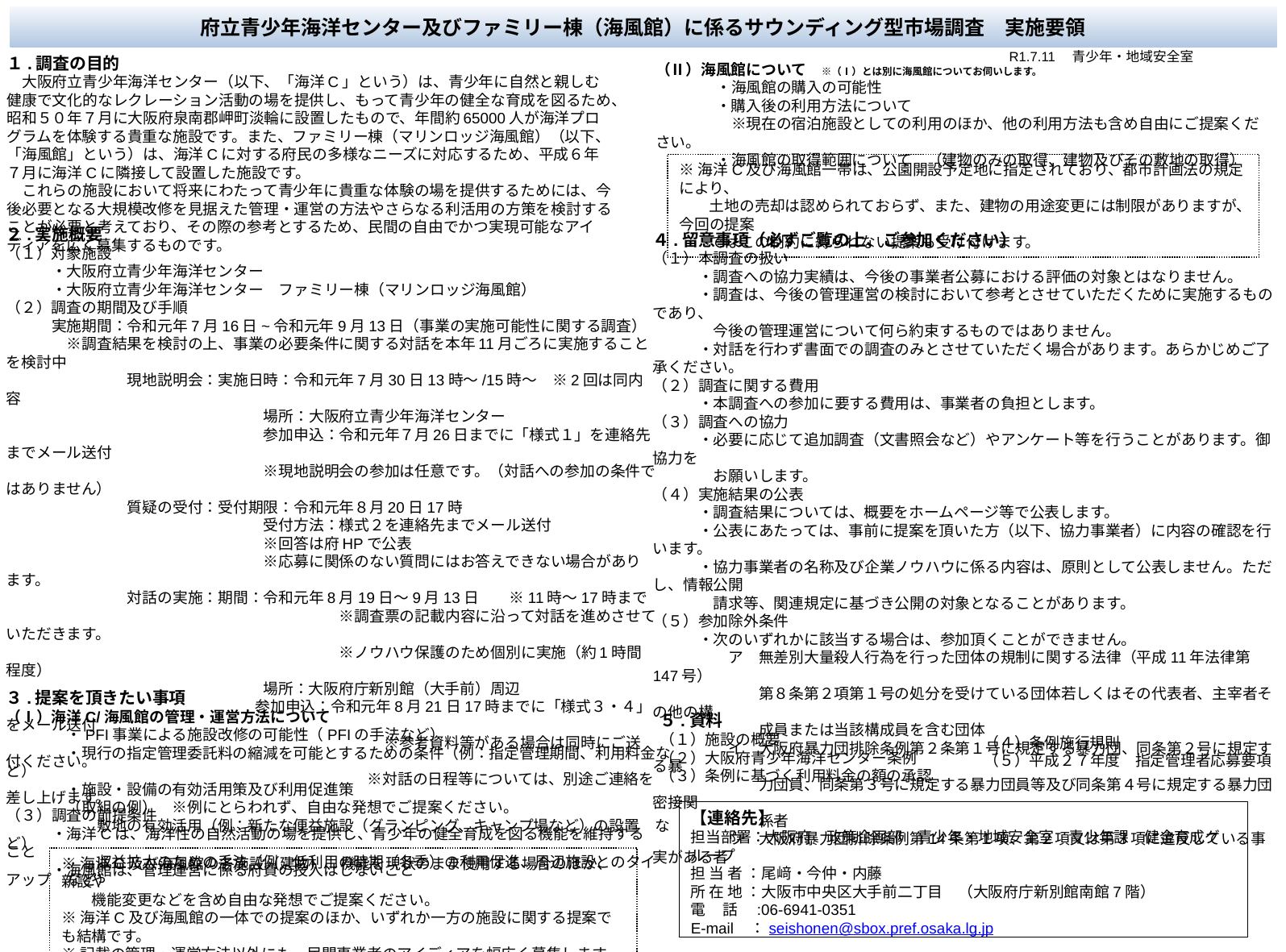

府立青少年海洋センター及びファミリー棟（海風館）に係るサウンディング型市場調査　実施要領
R1.7.11　青少年・地域安全室
１.調査の目的
　大阪府立青少年海洋センター（以下、「海洋C」という）は、青少年に自然と親しむ健康で文化的なレクレーション活動の場を提供し、もって青少年の健全な育成を図るため、昭和５０年７月に大阪府泉南郡岬町淡輪に設置したもので、年間約65000人が海洋プログラムを体験する貴重な施設です。また、ファミリー棟（マリンロッジ海風館）（以下、「海風館」という）は、海洋Cに対する府民の多様なニーズに対応するため、平成６年７月に海洋Cに隣接して設置した施設です。
　これらの施設において将来にわたって青少年に貴重な体験の場を提供するためには、今後必要となる大規模改修を見据えた管理・運営の方法やさらなる利活用の方策を検討することが必要と考えており、その際の参考とするため、民間の自由でかつ実現可能なアイディアを広く募集するものです。
（Ⅱ）海風館について　※（Ⅰ）とは別に海風館についてお伺いします。
　　　　・海風館の購入の可能性
　　　　・購入後の利用方法について
　　　　　※現在の宿泊施設としての利用のほか、他の利用方法も含め自由にご提案ください。
　　　　・海風館の取得範囲について　（建物のみの取得、建物及びその敷地の取得）

※海洋C及び海風館一帯は、公園開設予定地に指定されており、都市計画法の規定により、
　　土地の売却は認められておらず、また、建物の用途変更には制限がありますが、今回の提案
　　ではこの制約に縛られない提案も受け付けます。
２.実施概要
（１）対象施設
　　　・大阪府立青少年海洋センター
　　　・大阪府立青少年海洋センター　ファミリー棟（マリンロッジ海風館）
（２）調査の期間及び手順
　　　実施期間：令和元年7月16日~令和元年9月13日（事業の実施可能性に関する調査）
　　　　※調査結果を検討の上、事業の必要条件に関する対話を本年11月ごろに実施することを検討中
　　　　　　　　現地説明会：実施日時：令和元年7月30日13時～/15時～　※2回は同内容
　　　　　　　　　　　　　　　　　場所：大阪府立青少年海洋センター
　　　　　　　　　　　　　　　　　参加申込：令和元年７月26日までに「様式１」を連絡先までメール送付
　　　　　　　　　　　　　　　　　※現地説明会の参加は任意です。（対話への参加の条件ではありません）
　　　　　　　　質疑の受付：受付期限：令和元年８月20日17時
　　　　　　　　　　　　　　　　　受付方法：様式２を連絡先までメール送付
　　　　　　　　　　　　　　　　　※回答は府HPで公表
　　　　　　　　　　　　　　　　　※応募に関係のない質問にはお答えできない場合があります。
　　　　　　　　対話の実施：期間：令和元年8月19日～9月13日　　※11時～17時まで
　　　　　　　　　　　　　　　　　　　　　　※調査票の記載内容に沿って対話を進めさせていただきます。
　　　　　　　　　　　　　　　　　　　　　　※ノウハウ保護のため個別に実施（約1時間程度）
　　　　　　　　　　　　　　　　　場所：大阪府庁新別館（大手前）周辺
　　　　　　　　　　　　　　　　  参加申込：令和元年8月21日17時までに「様式３・４」をメール送付
　　　　　　　　　　　　　　　　　　　　　　　　　※参考資料等がある場合は同時にご送付ください。
　　　　　　　　　　　　　　　　    　　　　　　　※対話の日程等については、別途ご連絡を差し上げます。
（３）調査の前提条件
　　　・海洋Cは、海洋性の自然活動の場を提供し、青少年の健全育成を図る機能を維持すること
　　　・海風館は、管理運営に係る府費の投入はしないこと

４.留意事項（必ずご覧の上、ご参加ください）
（１）本調査の扱い
　　　・調査への協力実績は、今後の事業者公募における評価の対象とはなりません。
　　　・調査は、今後の管理運営の検討において参考とさせていただくために実施するものであり、
　　　　今後の管理運営について何ら約束するものではありません。
　　　・対話を行わず書面での調査のみとさせていただく場合があります。あらかじめご了承ください。
（２）調査に関する費用
　　　・本調査への参加に要する費用は、事業者の負担とします。
（３）調査への協力
　　　・必要に応じて追加調査（文書照会など）やアンケート等を行うことがあります。御協力を
　　　　お願いします。
（４）実施結果の公表
　　　・調査結果については、概要をホームページ等で公表します。
　　　・公表にあたっては、事前に提案を頂いた方（以下、協力事業者）に内容の確認を行います。
　　　・協力事業者の名称及び企業ノウハウに係る内容は、原則として公表しません。ただし、情報公開
　　　　請求等、関連規定に基づき公開の対象となることがあります。
（５）参加除外条件
　　　・次のいずれかに該当する場合は、参加頂くことができません。
　　　　　ア　無差別大量殺人行為を行った団体の規制に関する法律（平成11年法律第147号）
　　　　　　　第８条第２項第１号の処分を受けている団体若しくはその代表者、主宰者その他の構
　　　　　　　成員または当該構成員を含む団体
　　　　　イ　大阪府暴力団排除条例第２条第１号に規定する暴力団、同条第２号に規定する暴
　　　　　　　力団員、同条第３号に規定する暴力団員等及び同条第４号に規定する暴力団密接関
　　　　　　　係者
　　　　　ウ　大阪府暴力団排除条例第14条第１項、第２項又は第３項に違反している事実がある者
３.提案を頂きたい事項
（Ⅰ）海洋C/海風館の管理・運営方法について
　　　　・PFI事業による施設改修の可能性（PFIの手法など）
　　　　・現行の指定管理委託料の縮減を可能とするための条件（例：指定管理期間、利用料金など）
　　　　・施設・設備の有効活用策及び利用促進策
　　　　（取組の例）　※例にとらわれず、自由な発想でご提案ください。
　　　　　　敷地の有効活用（例：新たな便益施設（グランピング、キャンプ場など）の設置　など）
　　　　　　収益拡大のための手法（例：低利用の時期（冬季）の利用促進、周辺施設とのタイアップ　など）
５.資料
（１）施設の概要
（２）大阪府青少年海洋センター条例
（３）条例に基づく利用料金の額の承認
（４）条例施行規則
（５）平成２７年度　指定管理者応募要項
【連絡先】
担当部署：大阪府　政策企画部　青少年・地域安全室　青少年課　健全育成グループ
担 当 者 ：尾﨑・今仲・内藤
所 在 地 ：大阪市中央区大手前二丁目　（大阪府庁新別館南館7階）
電     話　:06-6941-0351
E-mail   ：seishonen@sbox.pref.osaka.lg.jp

※海洋C及び海風館の各施設（建物）、機能を現状のまま使用する場合のほか、新設や
　　機能変更などを含め自由な発想でご提案ください。
※海洋C及び海風館の一体での提案のほか、いずれか一方の施設に関する提案でも結構です。
※記載の管理・運営方法以外にも、民間事業者のアイディアを幅広く募集します。